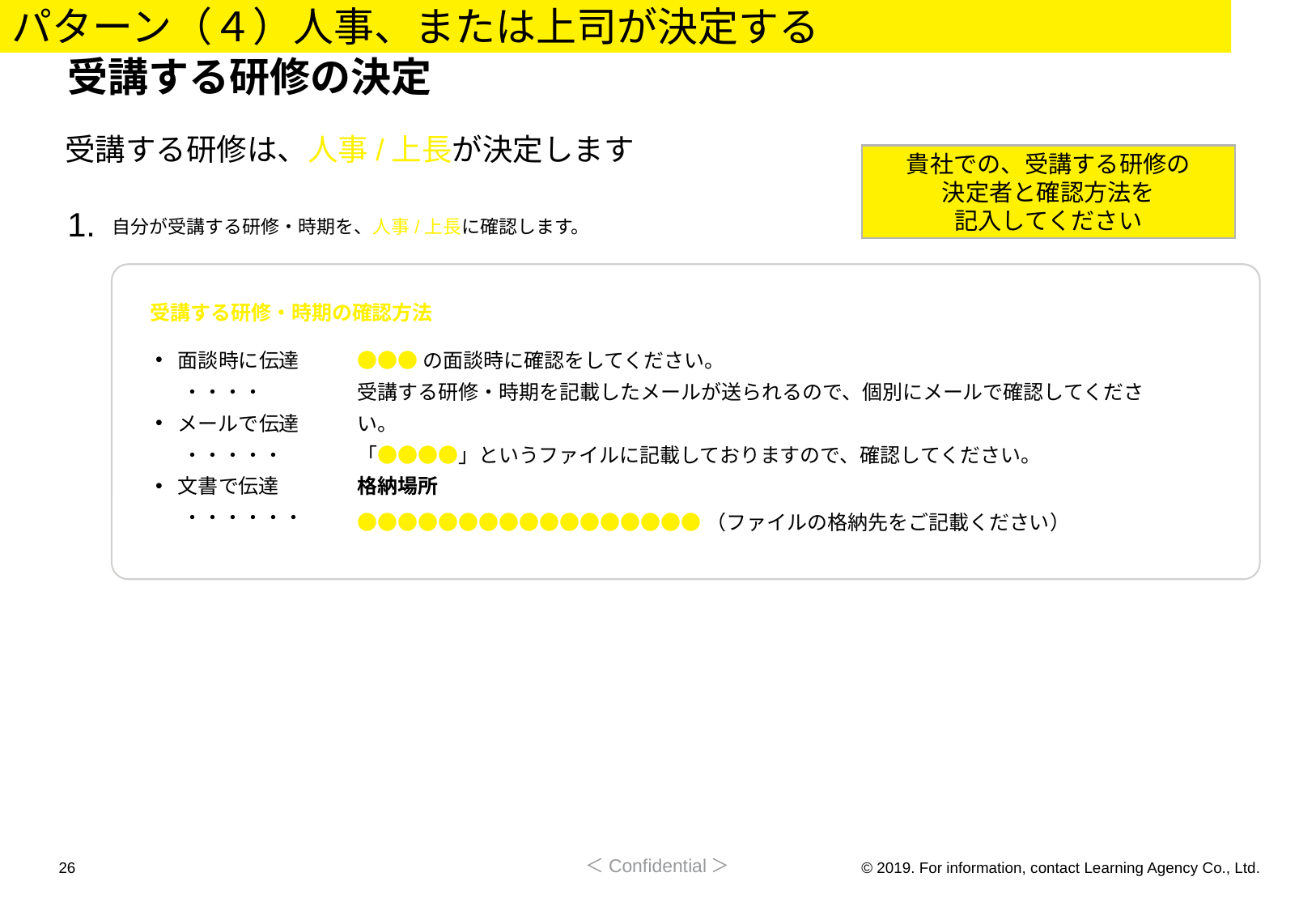

パターン（４）人事、または上司が決定する
# 受講する研修の決定
受講する研修は、人事/上長が決定します
貴社での、受講する研修の
決定者と確認方法を
記入してください
1.
自分が受講する研修・時期を、人事/上長に確認します。
受講する研修・時期の確認方法

面談時に伝達 ・・・・
メールで伝達 ・・・・・
文書で伝達 ・・・・・・
●●●の面談時に確認をしてください。
受講する研修・時期を記載したメールが送られるので、個別にメールで確認してください。
「●●●●」というファイルに記載しておりますので、確認してください。
格納場所
●●●●●●●●●●●●●●●●●（ファイルの格納先をご記載ください）